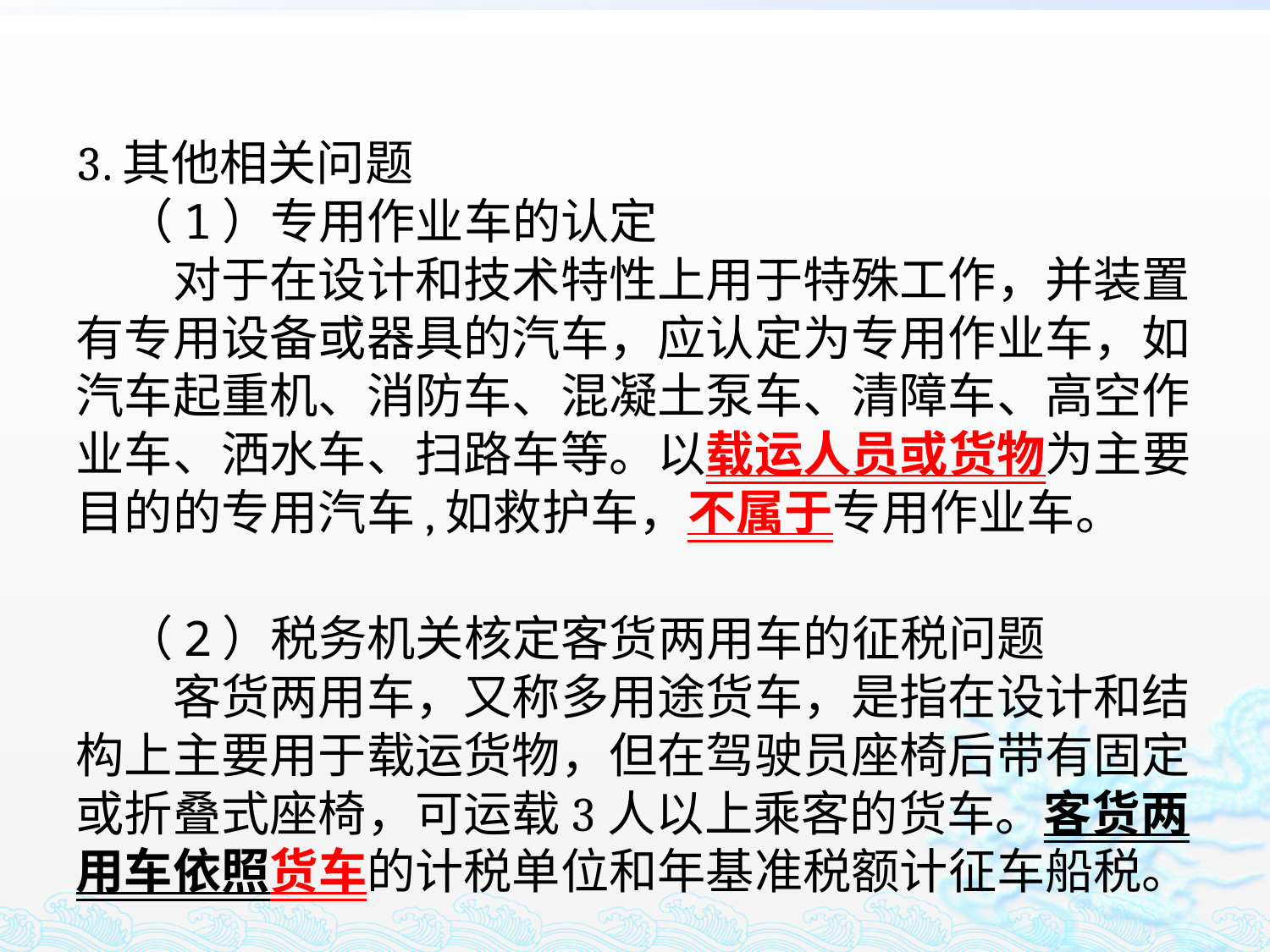

3.其他相关问题
　（1）专用作业车的认定
　　对于在设计和技术特性上用于特殊工作，并装置有专用设备或器具的汽车，应认定为专用作业车，如汽车起重机、消防车、混凝土泵车、清障车、高空作业车、洒水车、扫路车等。以载运人员或货物为主要目的的专用汽车,如救护车，不属于专用作业车。
　（2）税务机关核定客货两用车的征税问题
　　客货两用车，又称多用途货车，是指在设计和结构上主要用于载运货物，但在驾驶员座椅后带有固定或折叠式座椅，可运载3人以上乘客的货车。客货两用车依照货车的计税单位和年基准税额计征车船税。